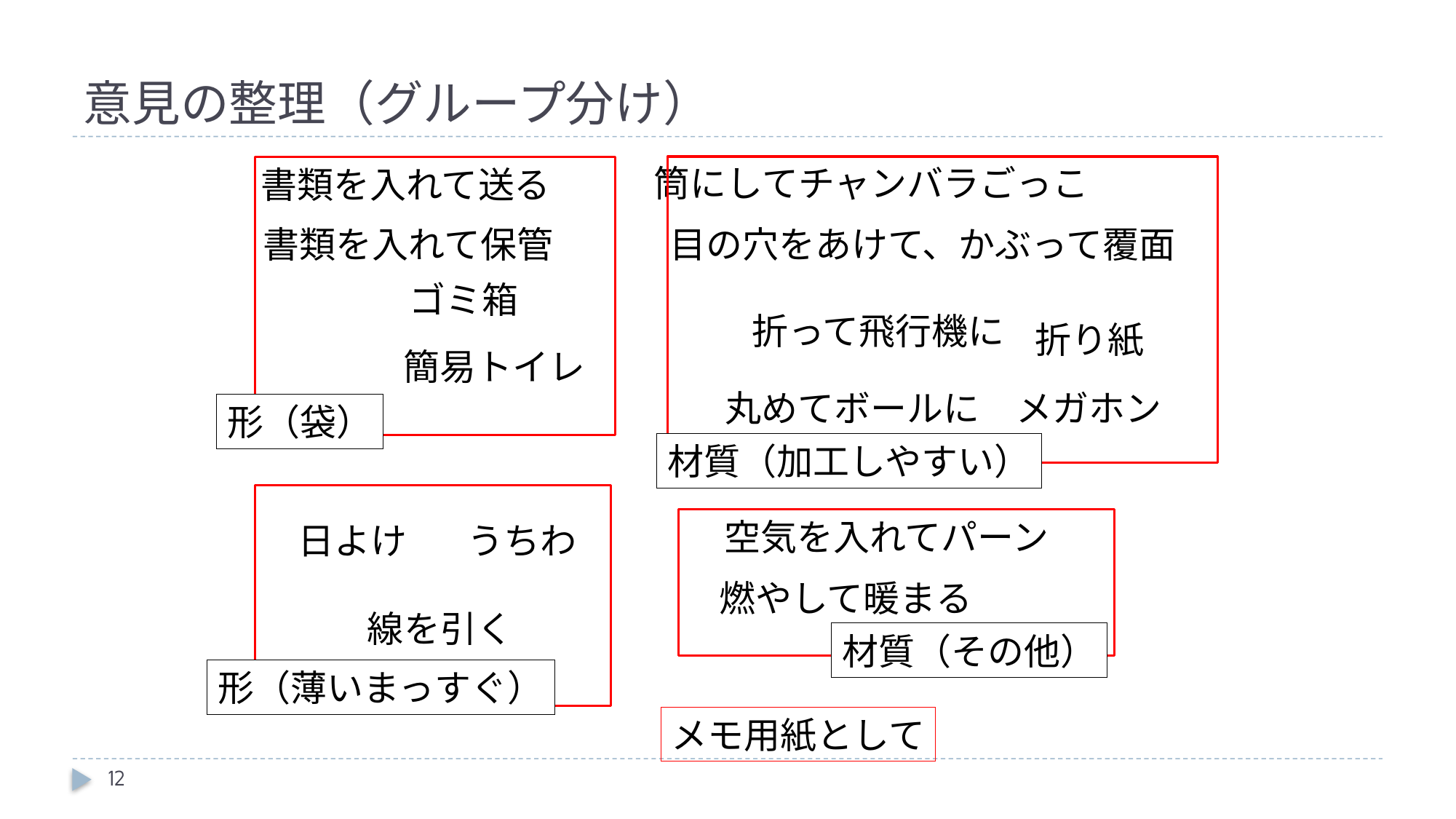

# 意見の整理（グループ分け）
筒にしてチャンバラごっこ
書類を入れて送る

目の穴をあけて、かぶって覆面
書類を入れて保管
ゴミ箱
折って飛行機に
折り紙
簡易トイレ
丸めてボールに
メガホン
形（袋）
材質（加工しやすい）

空気を入れてパーン
日よけ
うちわ
燃やして暖まる
線を引く
材質（その他）
形（薄いまっすぐ）
メモ用紙として
12